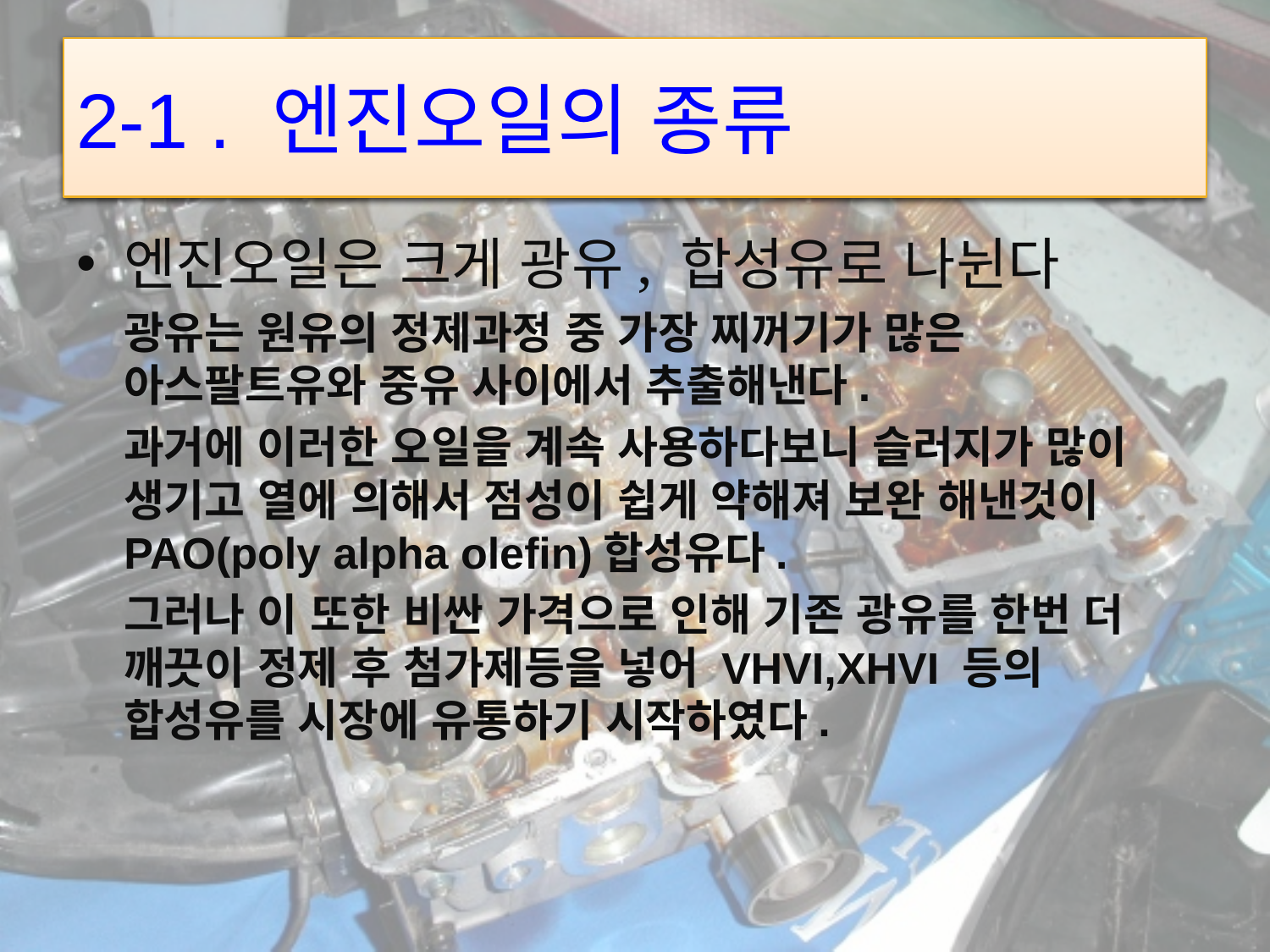

# 2-1 . 엔진오일의 종류
엔진오일은 크게 광유, 합성유로 나뉜다
   광유는 원유의 정제과정 중 가장 찌꺼기가 많은 아스팔트유와 중유 사이에서 추출해낸다.
   과거에 이러한 오일을 계속 사용하다보니 슬러지가 많이 생기고 열에 의해서 점성이 쉽게 약해져 보완 해낸것이 PAO(poly alpha olefin)합성유다.
   그러나 이 또한 비싼 가격으로 인해 기존 광유를 한번 더 깨끗이 정제 후 첨가제등을 넣어 VHVI,XHVI 등의 합성유를 시장에 유통하기 시작하였다.